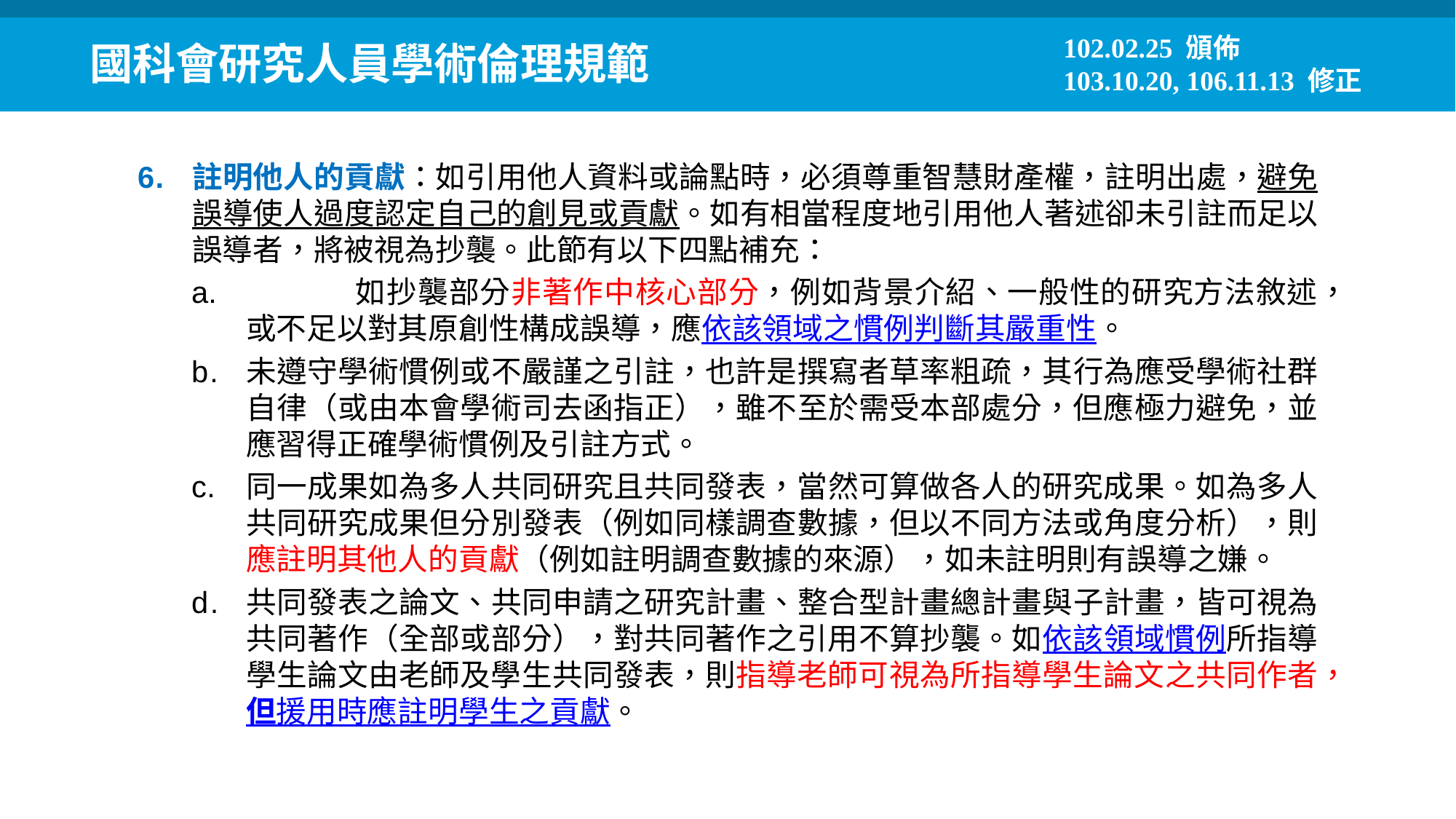

102.02.25 頒佈
103.10.20, 106.11.13 修正
國科會研究人員學術倫理規範
註明他人的貢獻：如引用他人資料或論點時，必須尊重智慧財產權，註明出處，避免誤導使人過度認定自己的創見或貢獻。如有相當程度地引用他人著述卻未引註而足以誤導者，將被視為抄襲。此節有以下四點補充：
	如抄襲部分非著作中核心部分，例如背景介紹、一般性的研究方法敘述，或不足以對其原創性構成誤導，應依該領域之慣例判斷其嚴重性。
未遵守學術慣例或不嚴謹之引註，也許是撰寫者草率粗疏，其行為應受學術社群自律（或由本會學術司去函指正），雖不至於需受本部處分，但應極力避免，並應習得正確學術慣例及引註方式。
同一成果如為多人共同研究且共同發表，當然可算做各人的研究成果。如為多人共同研究成果但分別發表（例如同樣調查數據，但以不同方法或角度分析），則應註明其他人的貢獻（例如註明調查數據的來源），如未註明則有誤導之嫌。
共同發表之論文、共同申請之研究計畫、整合型計畫總計畫與子計畫，皆可視為共同著作（全部或部分），對共同著作之引用不算抄襲。如依該領域慣例所指導學生論文由老師及學生共同發表，則指導老師可視為所指導學生論文之共同作者，但援用時應註明學生之貢獻。